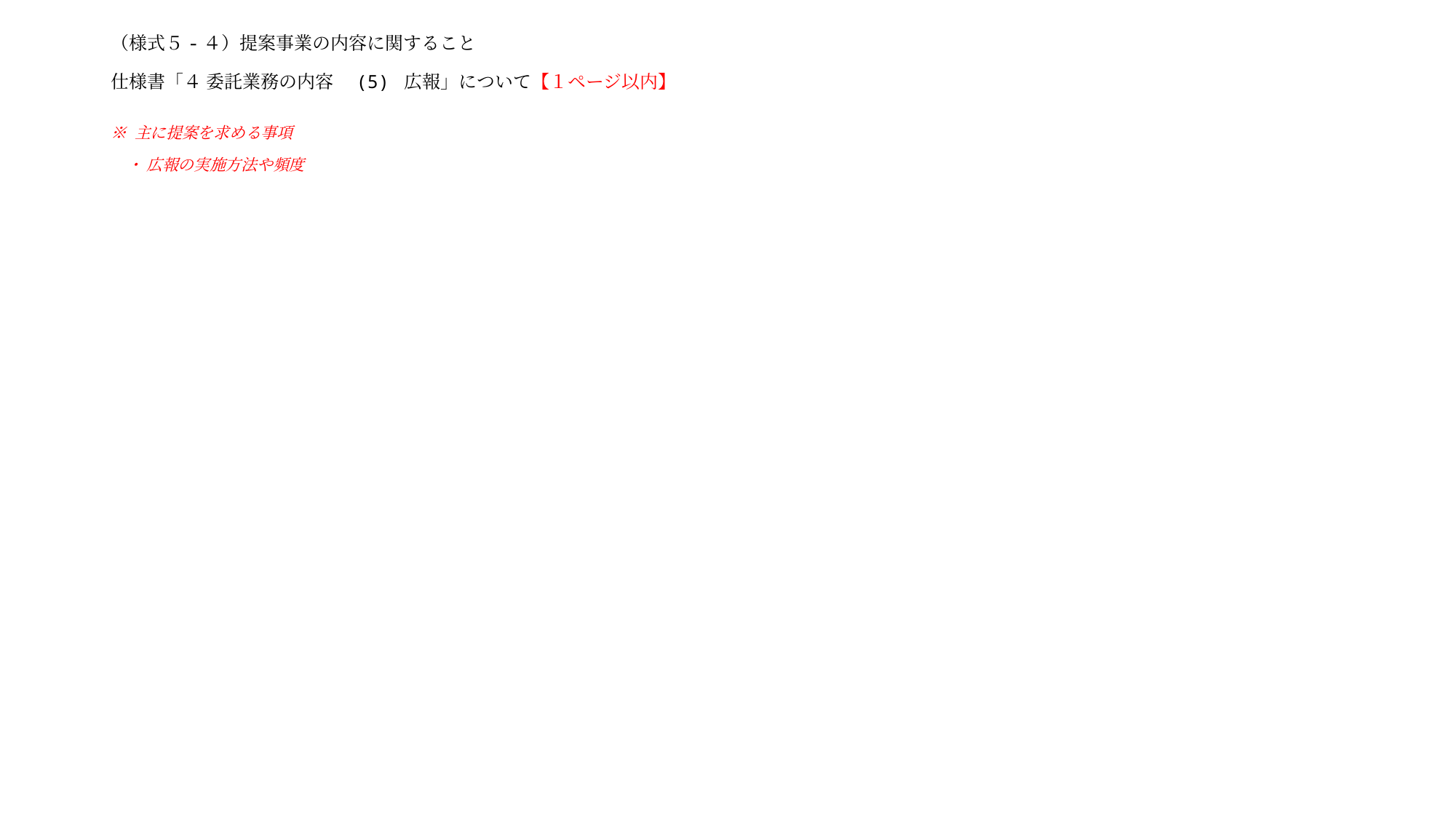

# （様式５-４）提案事業の内容に関すること 仕様書「４ 委託業務の内容　(5) 広報」について【１ページ以内】
※ 主に提案を求める事項
　・ 広報の実施方法や頻度